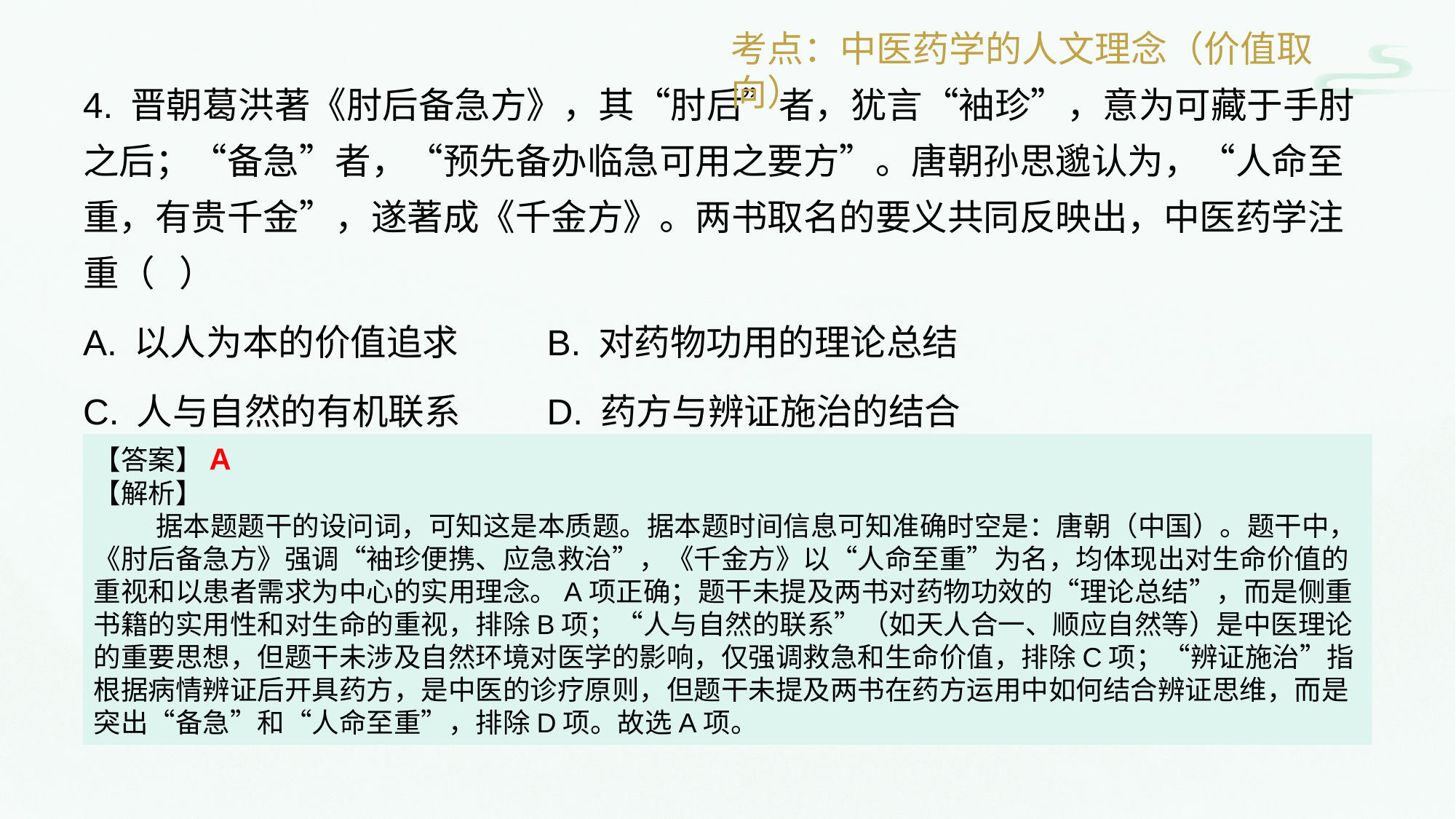

考点：中医药学的人文理念（价值取向）
4. 晋朝葛洪著《肘后备急方》，其“肘后”者，犹言“袖珍”，意为可藏于手肘之后；“备急”者，“预先备办临急可用之要方”。唐朝孙思邈认为，“人命至重，有贵千金”，遂著成《千金方》。两书取名的要义共同反映出，中医药学注重（   ）
A. 以人为本的价值追求	B. 对药物功用的理论总结
C. 人与自然的有机联系	D. 药方与辨证施治的结合
【答案】A
【解析】
         据本题题干的设问词，可知这是本质题。据本题时间信息可知准确时空是：唐朝（中国）。题干中，《肘后备急方》强调“袖珍便携、应急救治”，《千金方》以“人命至重”为名，均体现出对生命价值的重视和以患者需求为中心的实用理念。A项正确；题干未提及两书对药物功效的“理论总结”，而是侧重书籍的实用性和对生命的重视，排除B项；“人与自然的联系”（如天人合一、顺应自然等）是中医理论的重要思想，但题干未涉及自然环境对医学的影响，仅强调救急和生命价值，排除C项；“辨证施治”指根据病情辨证后开具药方，是中医的诊疗原则，但题干未提及两书在药方运用中如何结合辨证思维，而是突出“备急”和“人命至重”，排除D项。故选A项。